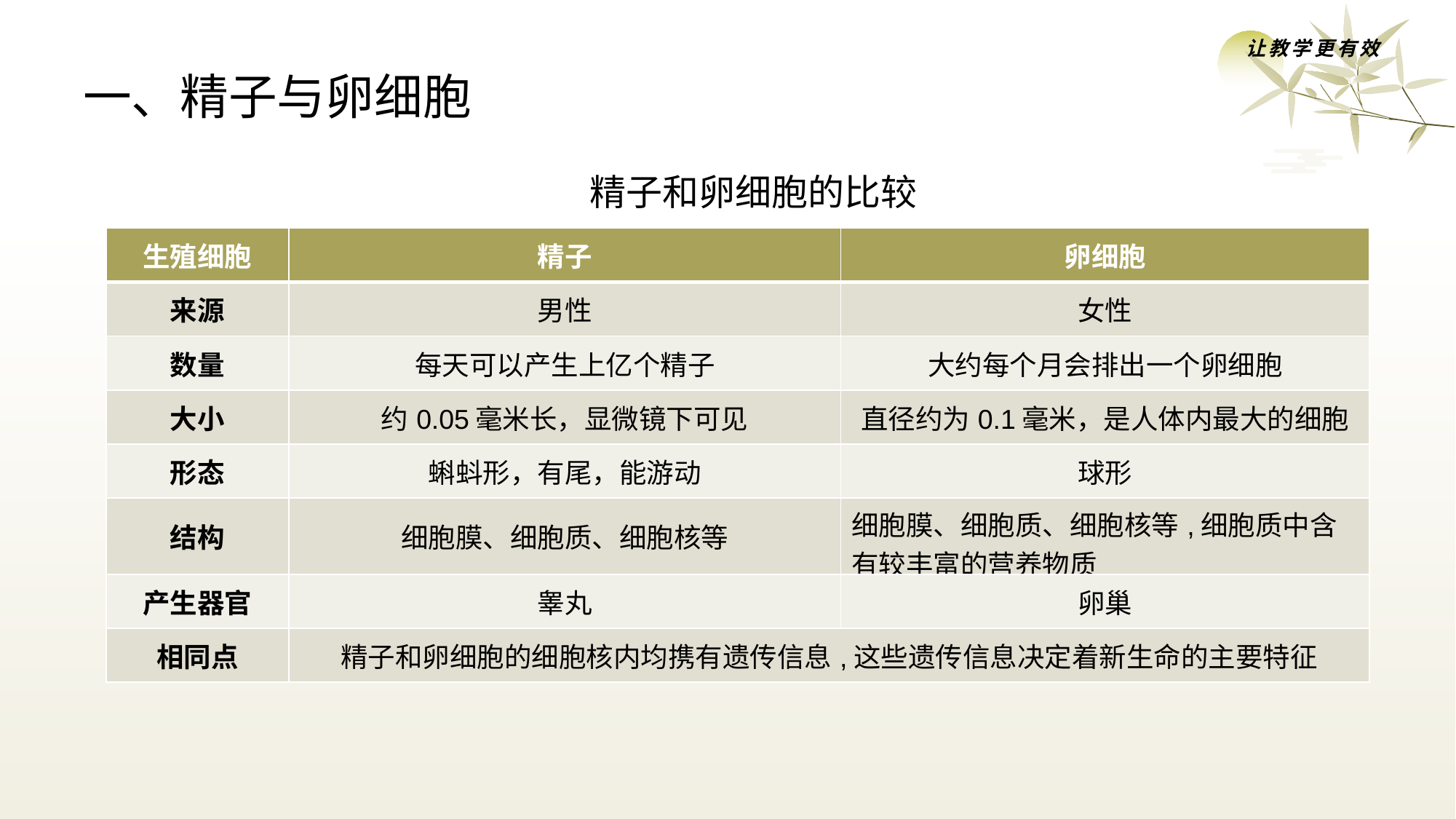

让教学更有效
# 一、精子与卵细胞
精子和卵细胞的比较
| 生殖细胞 | 精子 | 卵细胞 |
| --- | --- | --- |
| 来源 | 男性 | 女性 |
| 数量 | 每天可以产生上亿个精子 | 大约每个月会排出一个卵细胞 |
| 大小 | 约0.05毫米长，显微镜下可见 | 直径约为0.1毫米，是人体内最大的细胞 |
| 形态 | 蝌蚪形，有尾，能游动 | 球形 |
| 结构 | 细胞膜、细胞质、细胞核等 | 细胞膜、细胞质、细胞核等,细胞质中含有较丰富的营养物质 |
| 产生器官 | 睾丸 | 卵巢 |
| 相同点 | 精子和卵细胞的细胞核内均携有遗传信息,这些遗传信息决定着新生命的主要特征 |  |